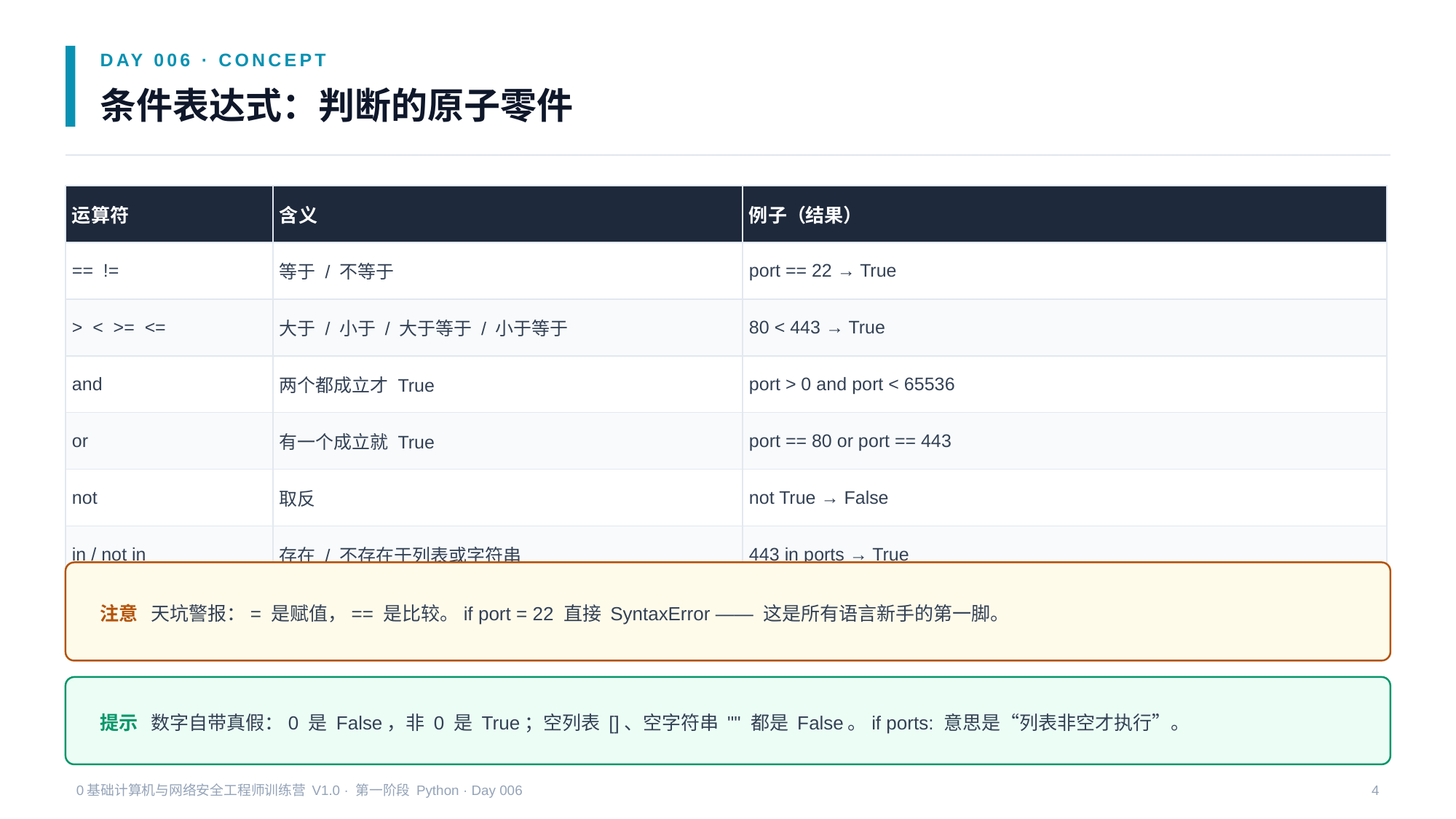

DAY 006 · CONCEPT

条件表达式：判断的原子零件

| 运算符 | 含义 | 例子（结果） |
| --- | --- | --- |
| == != | 等于 / 不等于 | port == 22 → True |
| > < >= <= | 大于 / 小于 / 大于等于 / 小于等于 | 80 < 443 → True |
| and | 两个都成立才 True | port > 0 and port < 65536 |
| or | 有一个成立就 True | port == 80 or port == 443 |
| not | 取反 | not True → False |
| in / not in | 存在 / 不存在于列表或字符串 | 443 in ports → True |

注意   天坑警报：= 是赋值，== 是比较。if port = 22 直接 SyntaxError —— 这是所有语言新手的第一脚。

提示   数字自带真假：0 是 False，非 0 是 True；空列表 []、空字符串 "" 都是 False。if ports: 意思是“列表非空才执行”。
0基础计算机与网络安全工程师训练营 V1.0 · 第一阶段 Python · Day 006
4